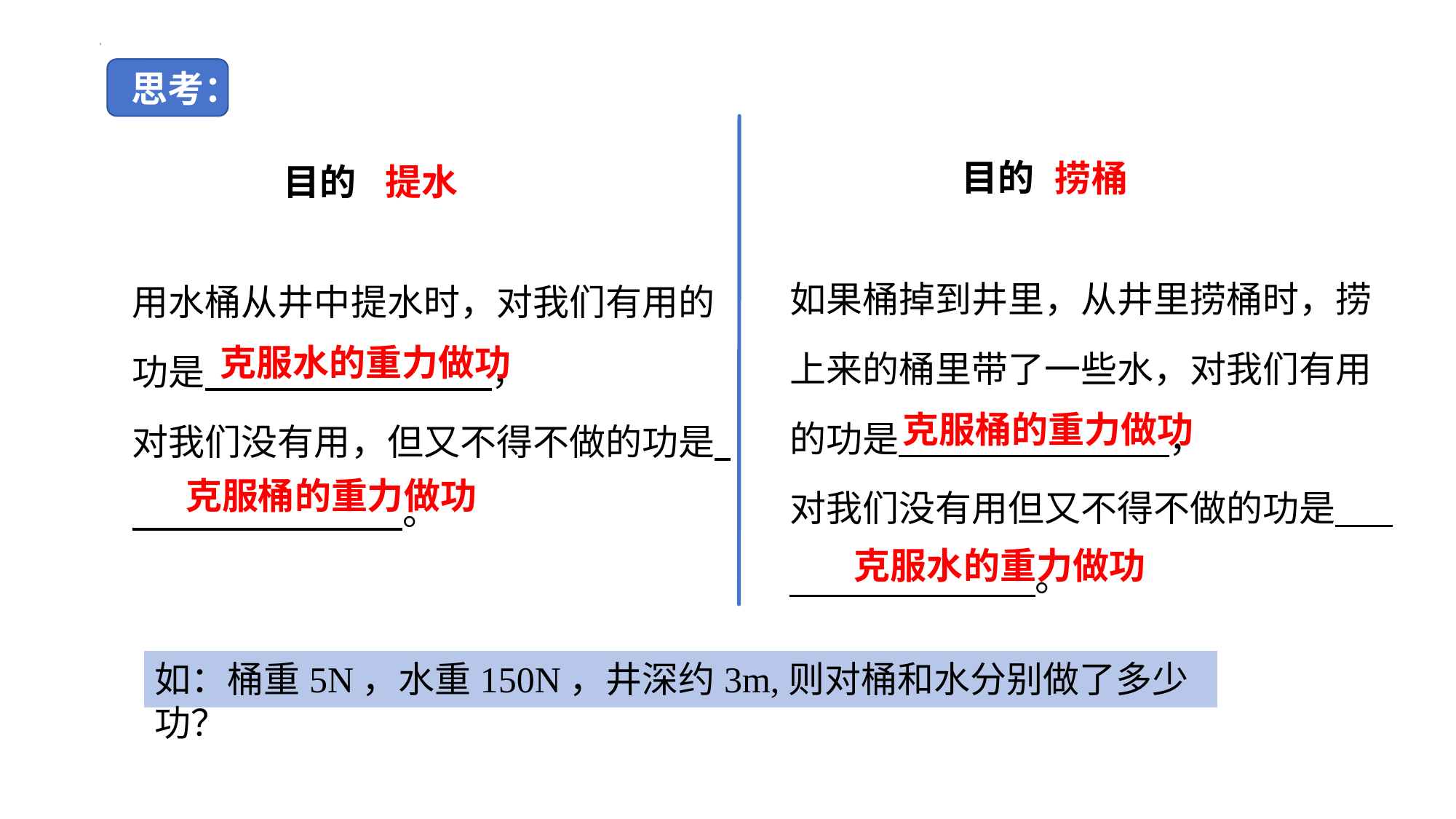

思考：
目的
捞桶
目的
提水
如果桶掉到井里，从井里捞桶时，捞上来的桶里带了一些水，对我们有用的功是                                 ，
对我们没有用但又不得不做的功是                                      。
用水桶从井中提水时，对我们有用的功是                                   ，
对我们没有用，但又不得不做的功是                                    。
克服水的重力做功
克服桶的重力做功
克服桶的重力做功
克服水的重力做功
如：桶重5N，水重150N，井深约3m,则对桶和水分别做了多少功？